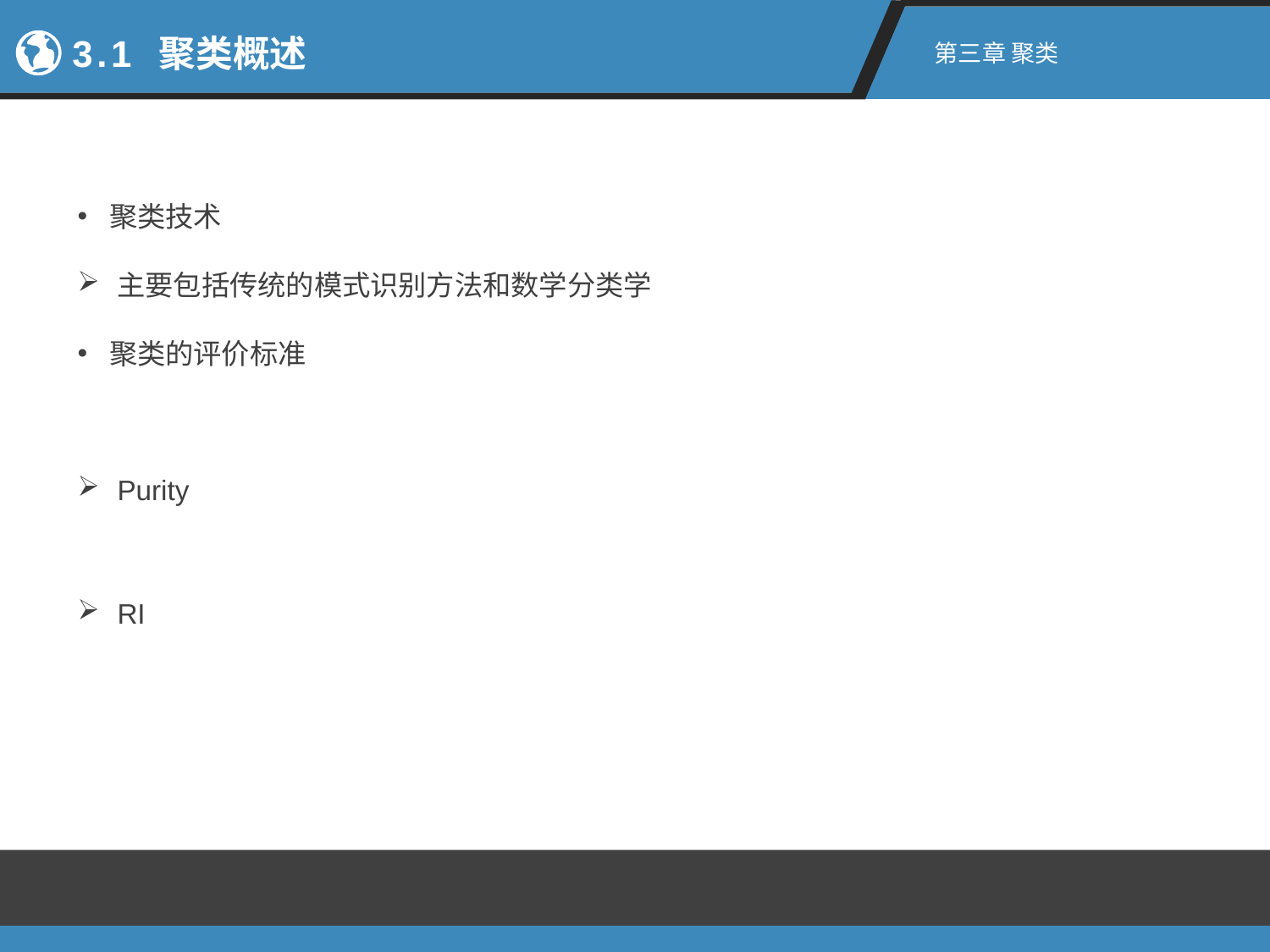

3.1 聚类概述

第三章 聚类
聚类技术
主要包括传统的模式识别方法和数学分类学
聚类的评价标准

Purity

RI